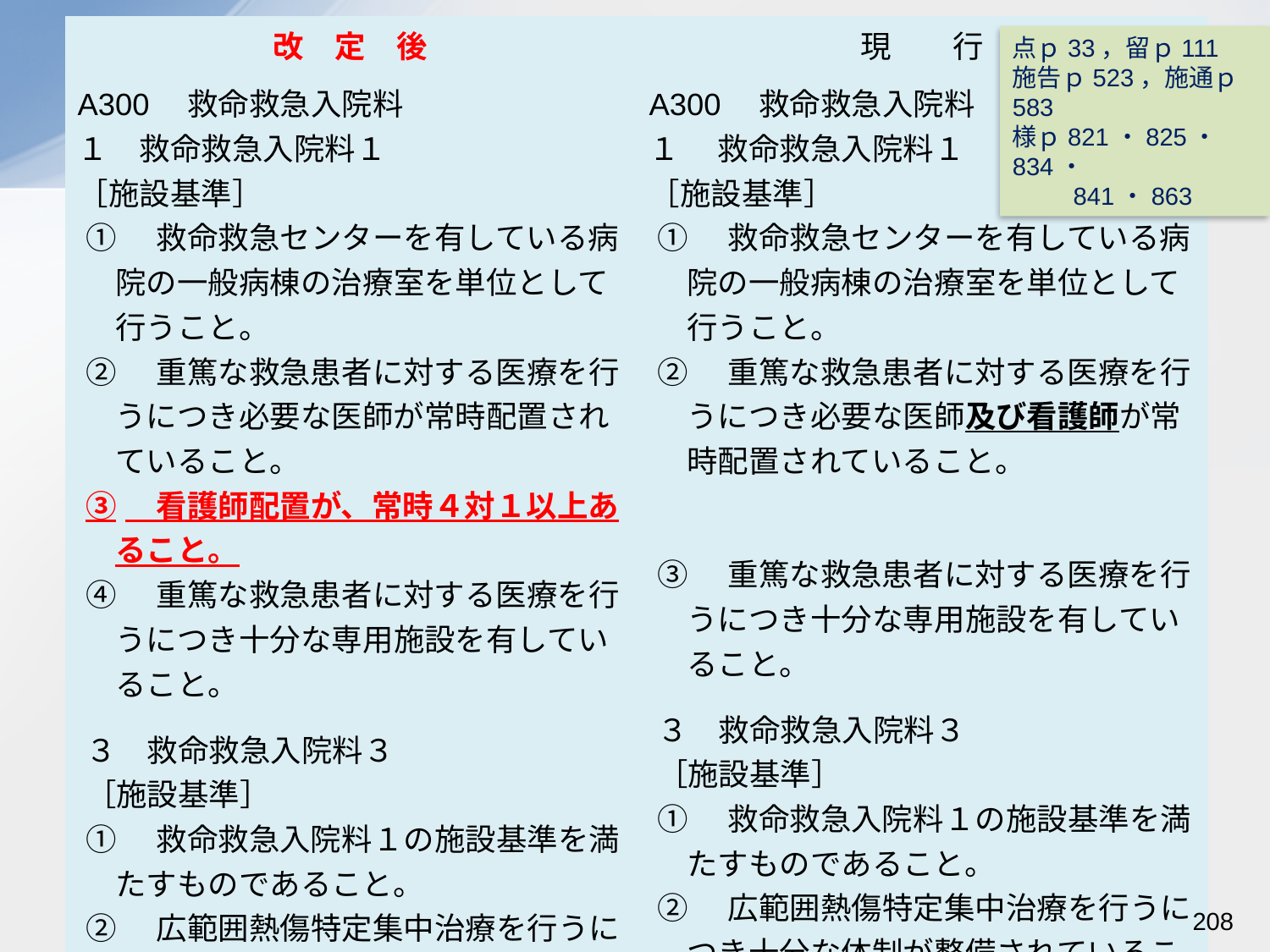

| 改　定　後 | 現　　行 |
| --- | --- |
| A300　救命救急入院料 １　救命救急入院料１ ［施設基準］ ①　救命救急センターを有している病院の一般病棟の治療室を単位として行うこと。 ②　重篤な救急患者に対する医療を行うにつき必要な医師が常時配置されていること。 ③　看護師配置が、常時４対１以上あること。 ④　重篤な救急患者に対する医療を行うにつき十分な専用施設を有していること。 ３　救命救急入院料３ ［施設基準］ ①　救命救急入院料１の施設基準を満たすものであること。 ②　広範囲熱傷特定集中治療を行うにつき十分な体制が整備されていること。 ［経過措置］ 　看護師配置が常時４対１の基準を満たさない場合、平成２５年３月３１日までの間、従前の特定入院料を算定できる。 | A300　救命救急入院料 １　 救命救急入院料１ ［施設基準］ ①　救命救急センターを有している病院の一般病棟の治療室を単位として行うこと。 ②　重篤な救急患者に対する医療を行うにつき必要な医師及び看護師が常時配置されていること。 ③　重篤な救急患者に対する医療を行うにつき十分な専用施設を有していること。 ３　救命救急入院料３ ［施設基準］ ①　救命救急入院料１の施設基準を満たすものであること。 ②　広範囲熱傷特定集中治療を行うにつき十分な体制が整備されていること。 |
点ｐ33，留ｐ111
施告ｐ523，施通ｐ583
様ｐ821・825・834・
　　 841・863
208